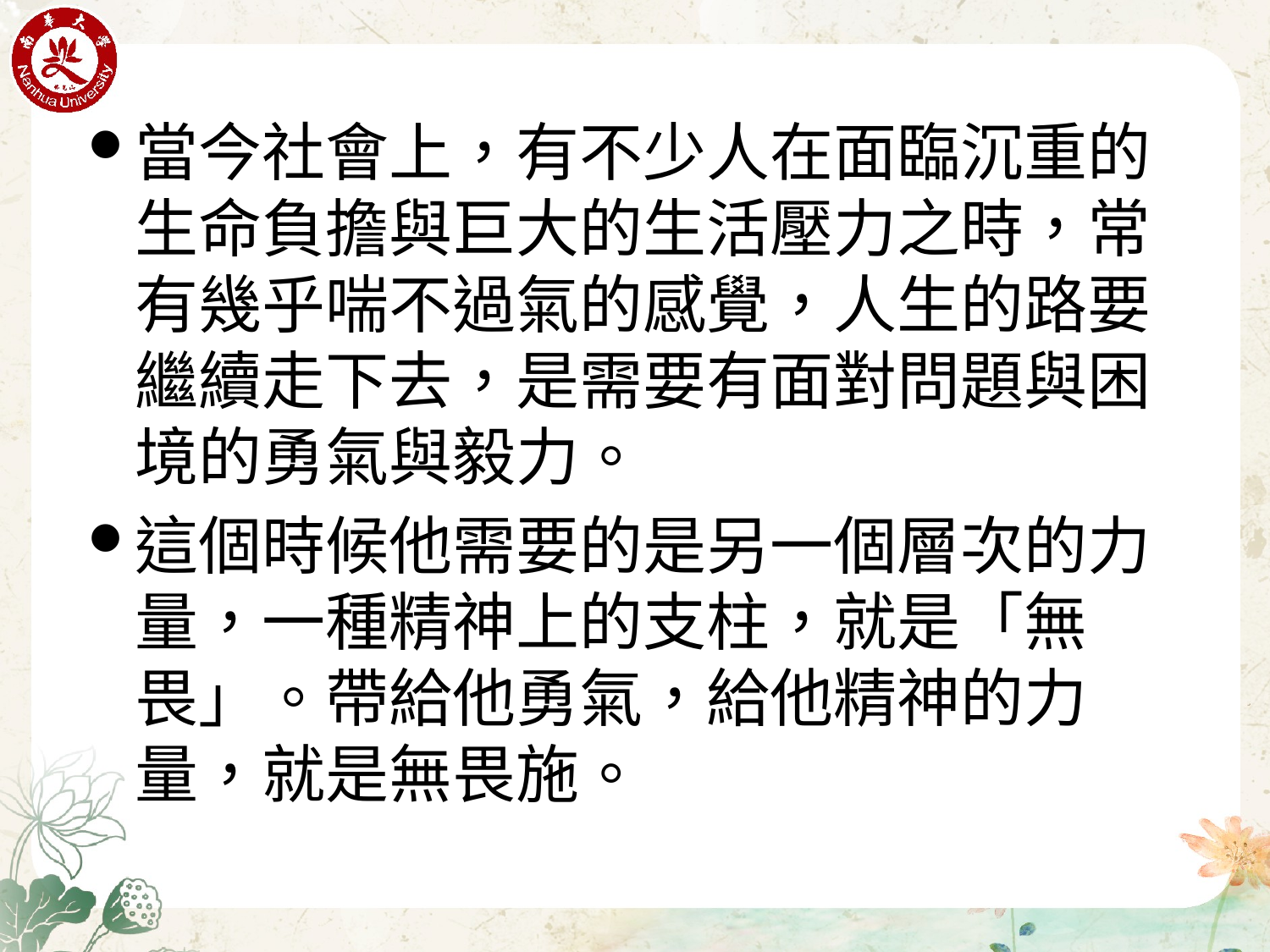

當今社會上，有不少人在面臨沉重的生命負擔與巨大的生活壓力之時，常有幾乎喘不過氣的感覺，人生的路要繼續走下去，是需要有面對問題與困境的勇氣與毅力。
這個時候他需要的是另一個層次的力量，一種精神上的支柱，就是「無畏」。帶給他勇氣，給他精神的力量，就是無畏施。